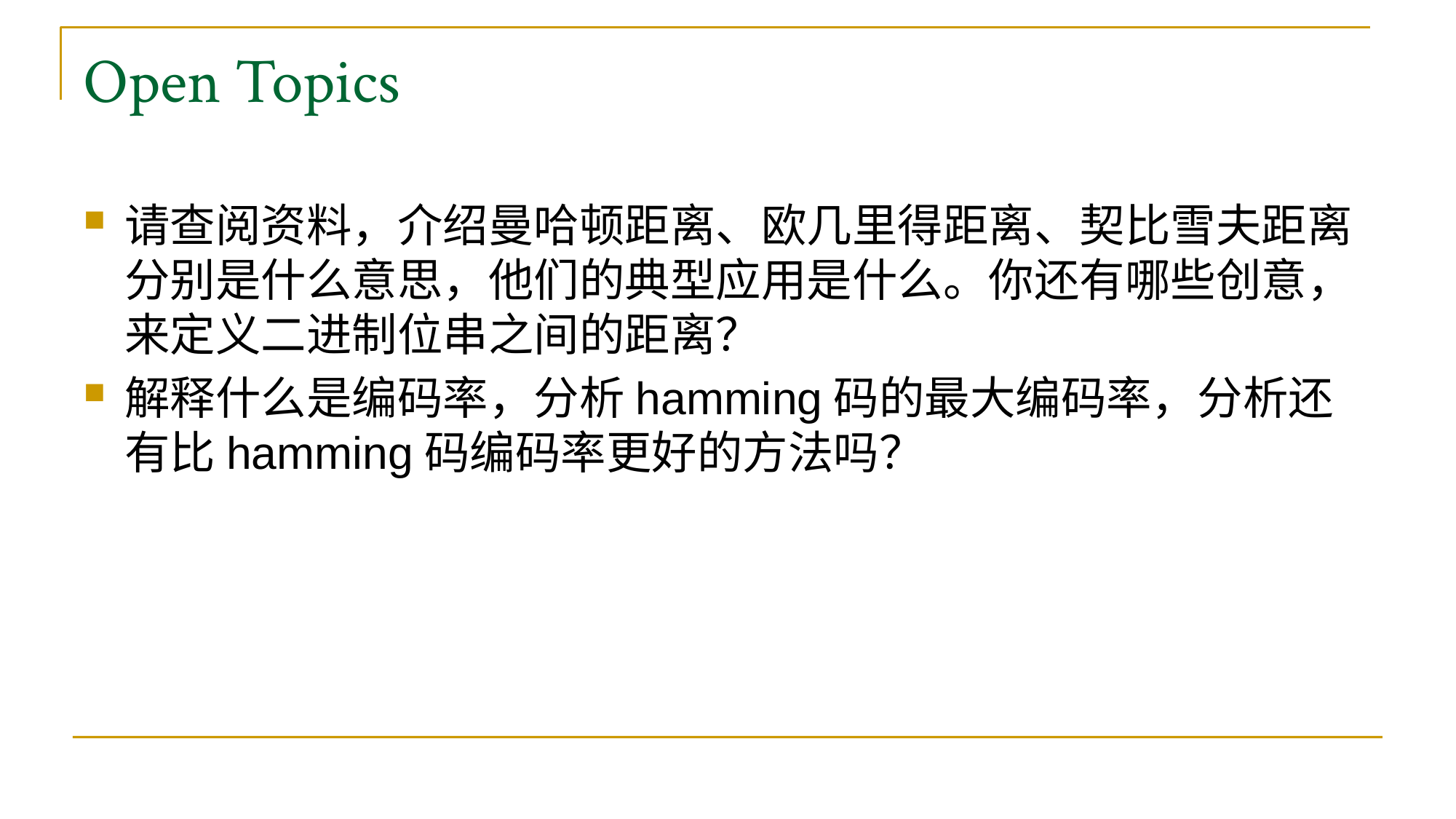

# Open Topics
请查阅资料，介绍曼哈顿距离、欧几里得距离、契比雪夫距离分别是什么意思，他们的典型应用是什么。你还有哪些创意，来定义二进制位串之间的距离？
解释什么是编码率，分析hamming码的最大编码率，分析还有比hamming码编码率更好的方法吗？